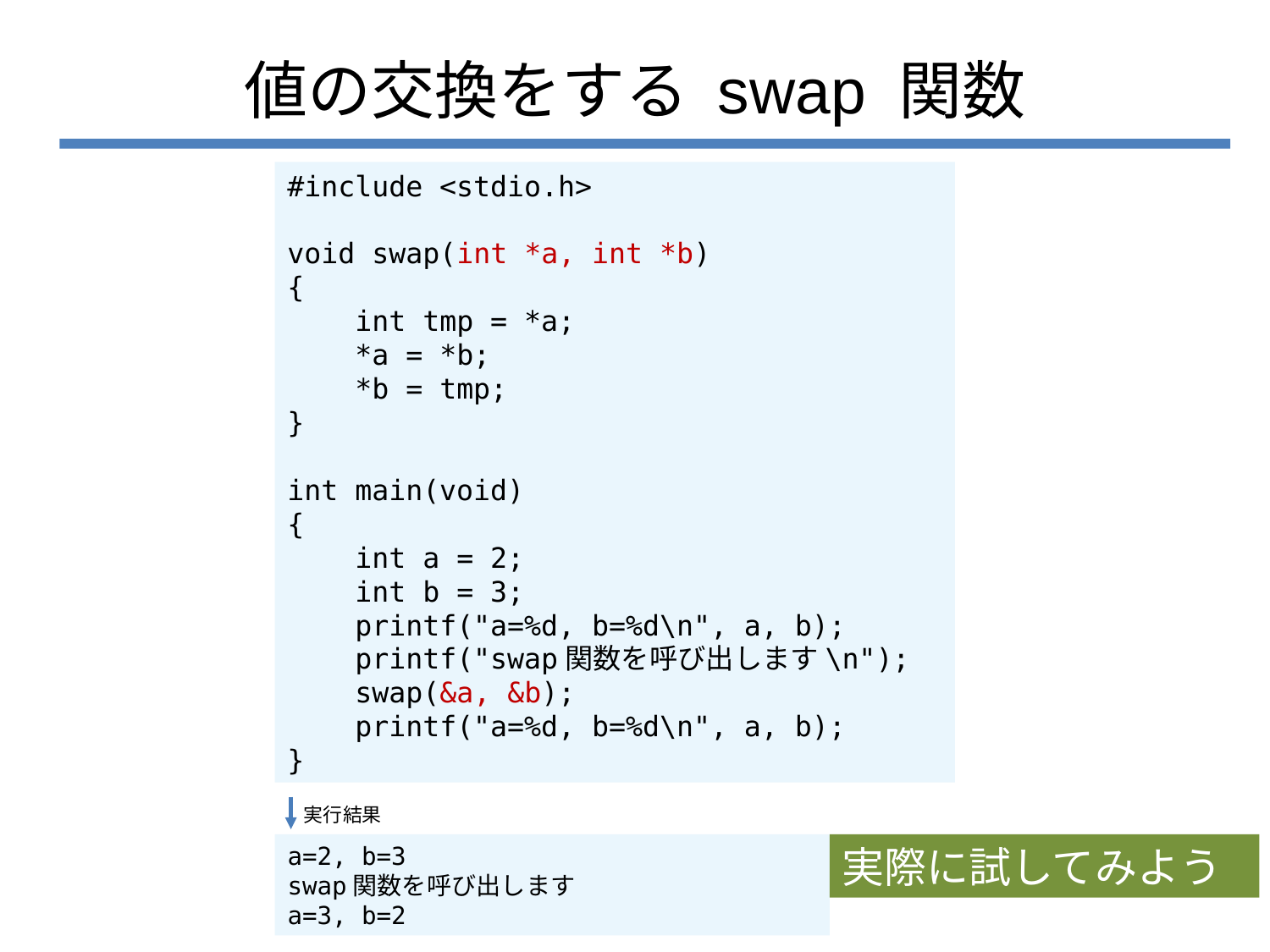

# 値の交換をする swap 関数
#include <stdio.h>

void swap(int *a, int *b)
{
    int tmp = *a;
    *a = *b;
    *b = tmp;
}

int main(void)
{
    int a = 2;
    int b = 3;
    printf("a=%d, b=%d\n", a, b);
    printf("swap関数を呼び出します\n");
    swap(&a, &b);
    printf("a=%d, b=%d\n", a, b);
}
実行結果
a=2, b=3
swap関数を呼び出します
a=3, b=2
実際に試してみよう